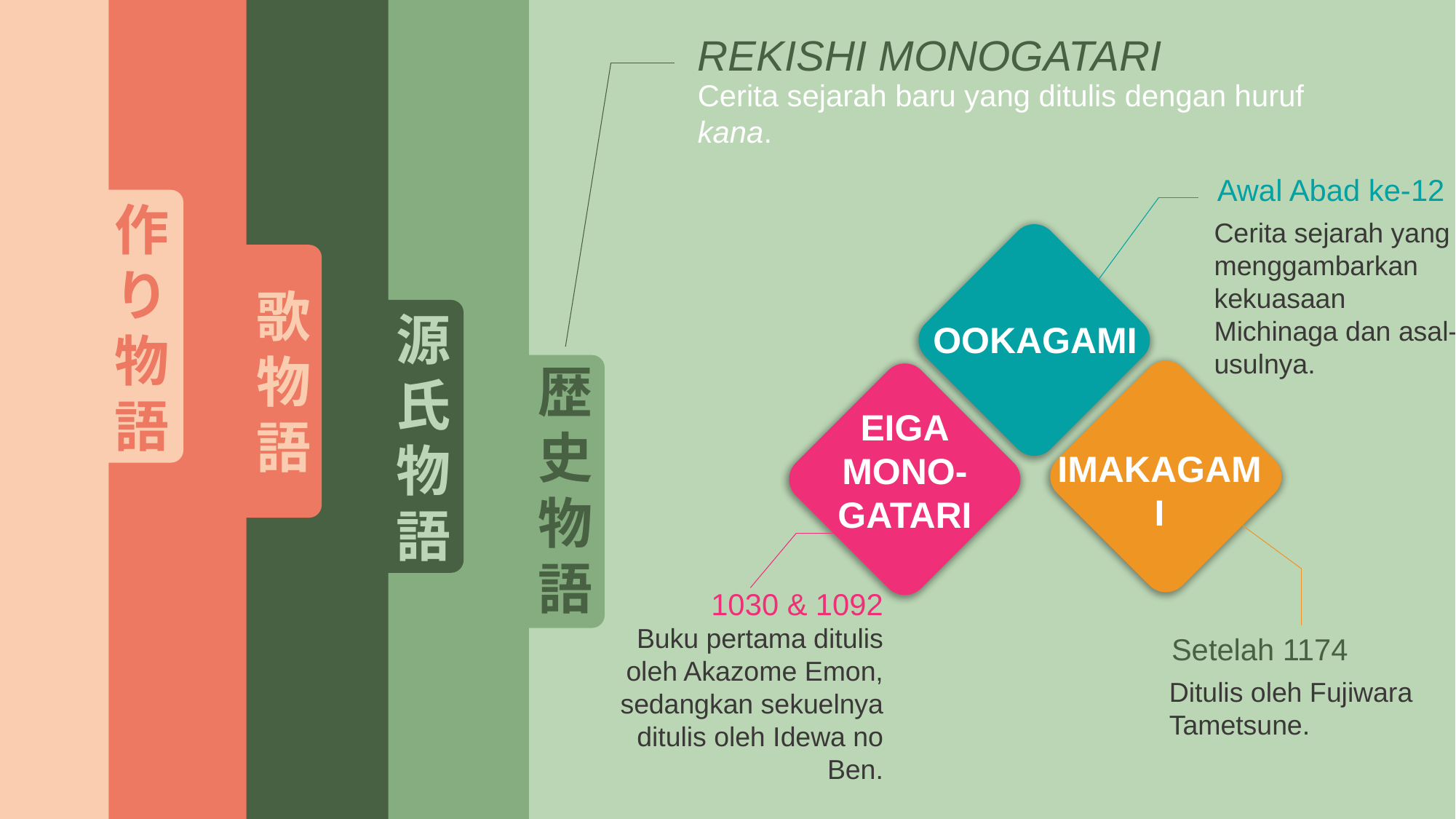

作り物語

歌物語

源氏物語

歴史物語

REKISHI MONOGATARI
Cerita sejarah baru yang ditulis dengan huruf kana.
Awal Abad ke-12
Cerita sejarah yang menggambarkan kekuasaan Michinaga dan asal-usulnya.

OOKAGAMI

IMAKAGAMI

EIGA
MONO-
GATARI
1030 & 1092
Buku pertama ditulis oleh Akazome Emon, sedangkan sekuelnya ditulis oleh Idewa no Ben.
Setelah 1174
Ditulis oleh Fujiwara Tametsune.